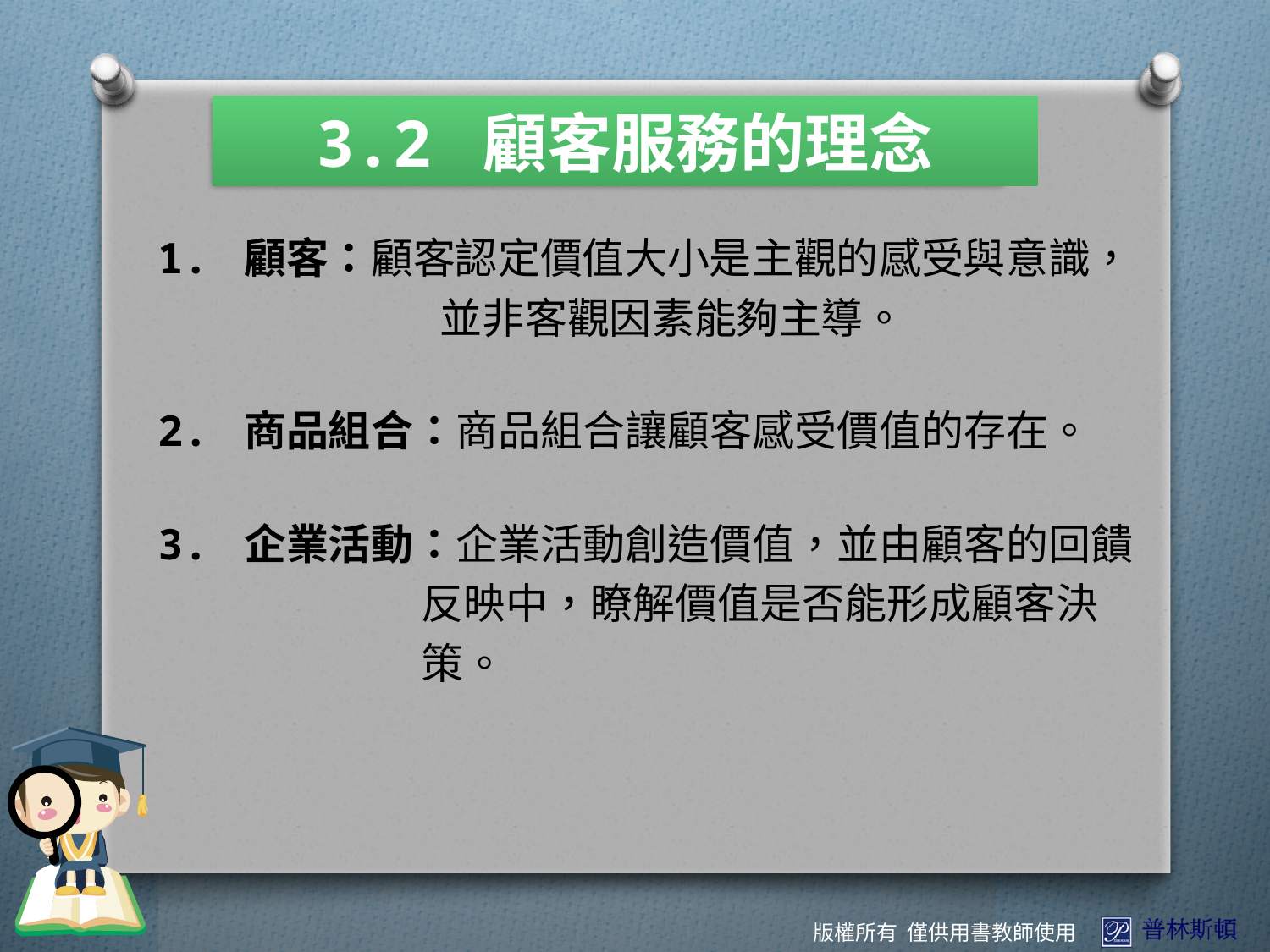

3.2 顧客服務的理念
1. 顧客：顧客認定價值大小是主觀的感受與意識，		   並非客觀因素能夠主導。
2. 商品組合：商品組合讓顧客感受價值的存在。
3. 企業活動：企業活動創造價值，並由顧客的回饋		 反映中，瞭解價值是否能形成顧客決		 策。